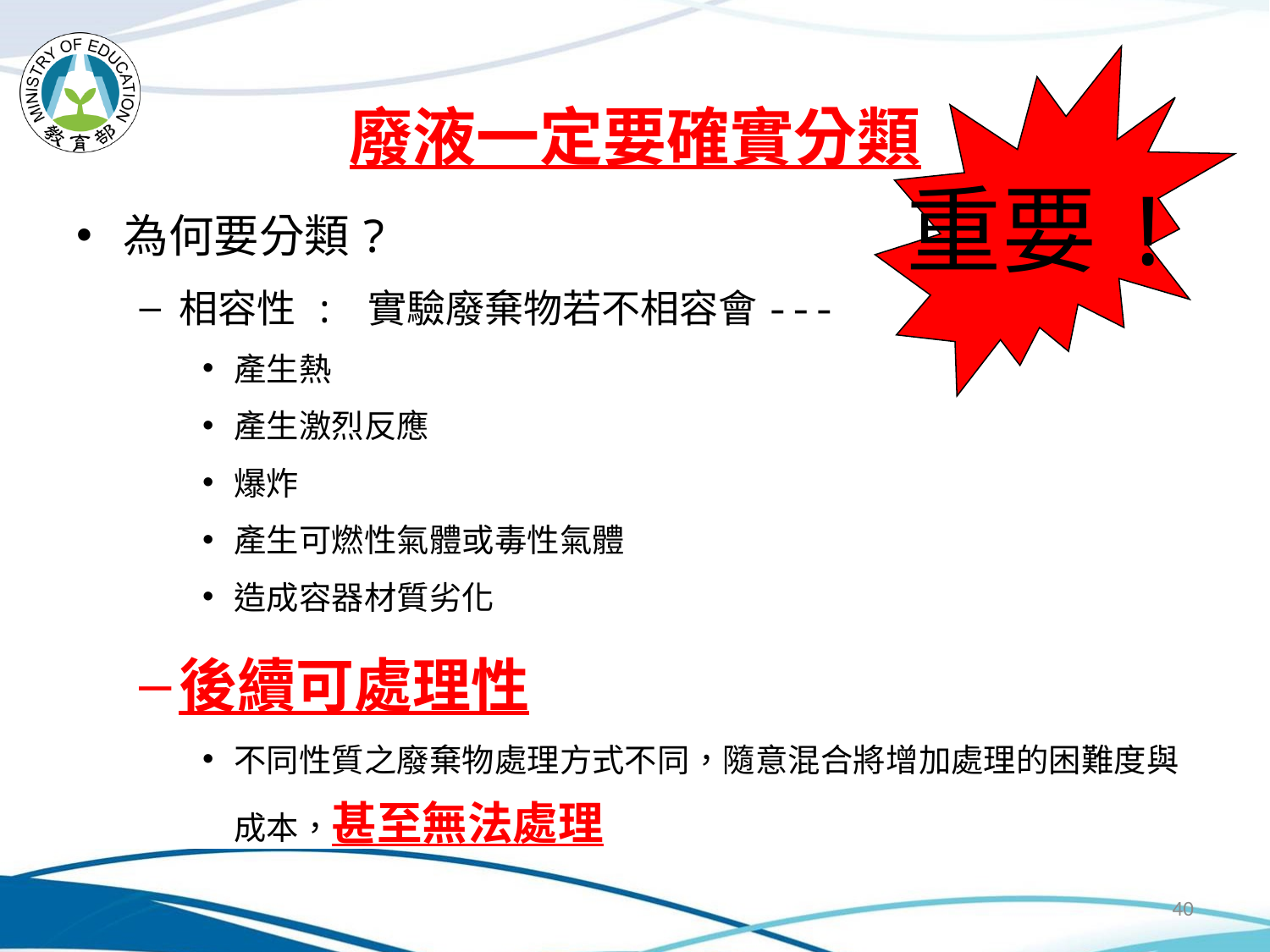

重要!
# 廢液一定要確實分類
為何要分類?
相容性 : 實驗廢棄物若不相容會---
產生熱
產生激烈反應
爆炸
產生可燃性氣體或毒性氣體
造成容器材質劣化
後續可處理性
不同性質之廢棄物處理方式不同，隨意混合將增加處理的困難度與成本，甚至無法處理
40